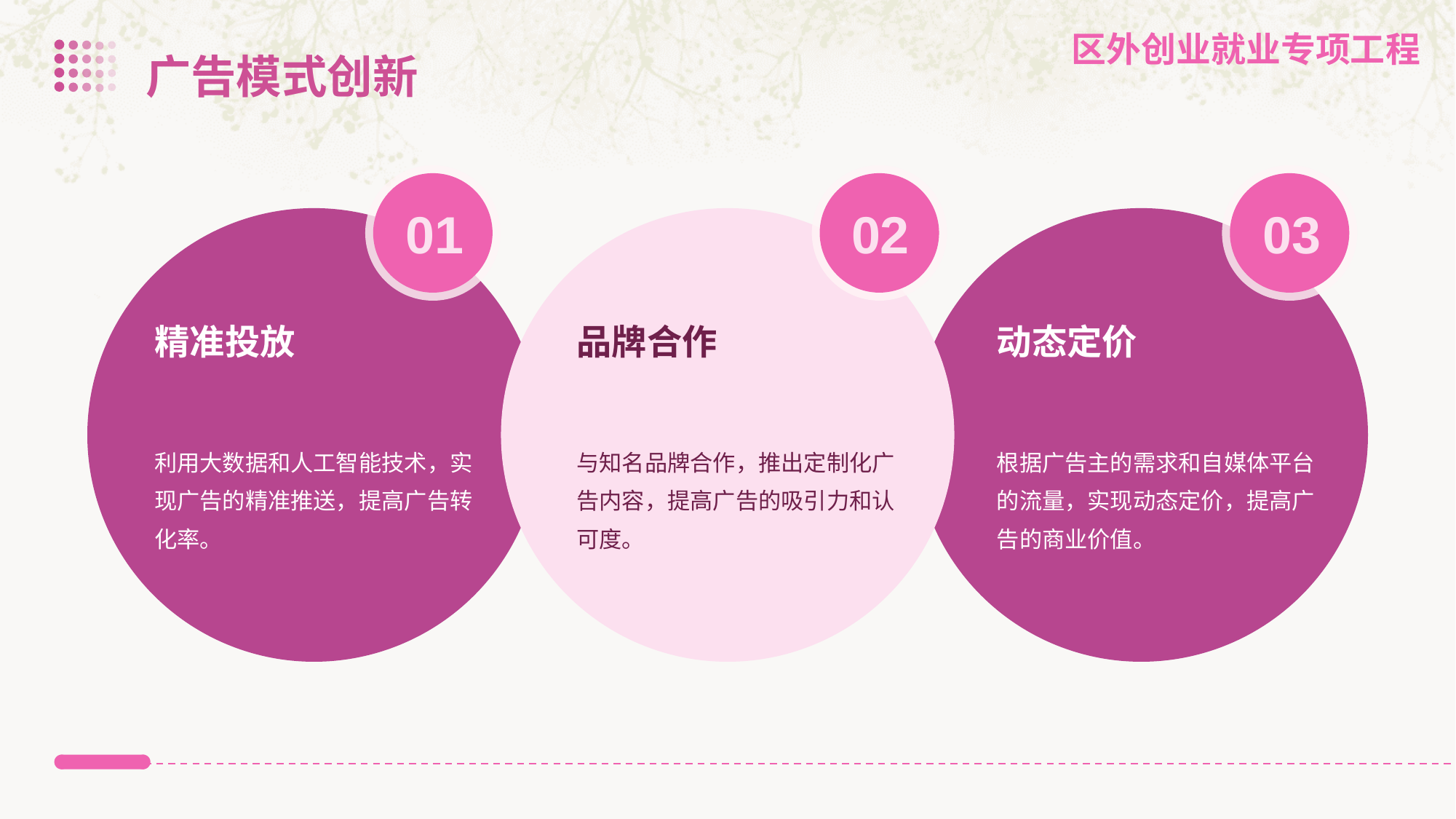

广告模式创新

01
02
03

精准投放
品牌合作
动态定价
利用大数据和人工智能技术，实现广告的精准推送，提高广告转化率。
与知名品牌合作，推出定制化广告内容，提高广告的吸引力和认可度。
根据广告主的需求和自媒体平台的流量，实现动态定价，提高广告的商业价值。